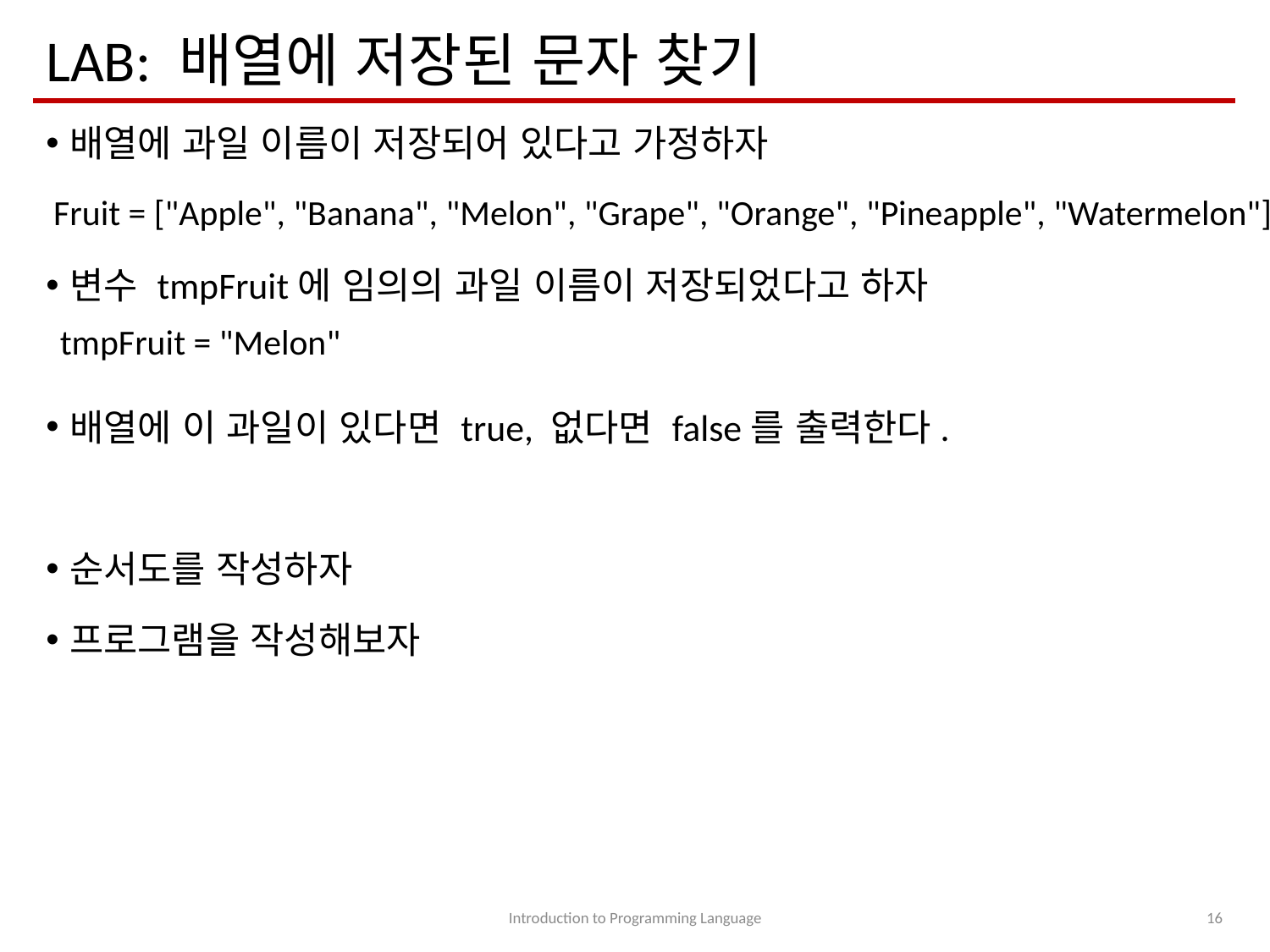

# LAB: 배열에 저장된 문자 찾기
배열에 과일 이름이 저장되어 있다고 가정하자

변수 tmpFruit에 임의의 과일 이름이 저장되었다고 하자

배열에 이 과일이 있다면 true, 없다면 false를 출력한다.

순서도를 작성하자
프로그램을 작성해보자

Fruit = ["Apple", "Banana", "Melon", "Grape", "Orange", "Pineapple", "Watermelon"]
tmpFruit = "Melon"

for NAME in fruit:
     if (tmpFruit == NAME):
         print("TRUE")
     else:
         print("FALSE")
Introduction to Programming Language
16